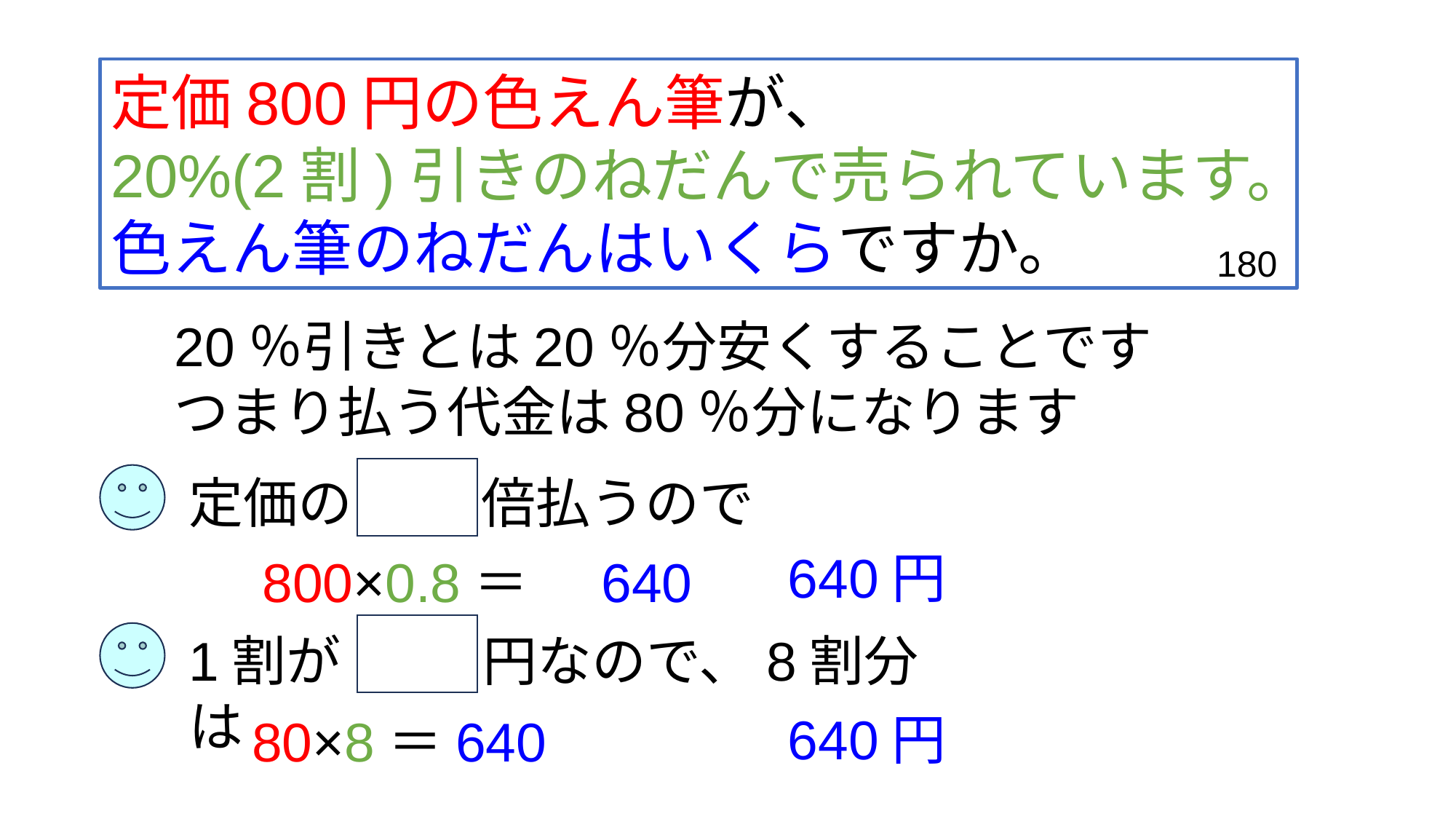

定価800円の色えん筆が、
20%(2割)引きのねだんで売られています。
色えん筆のねだんはいくらですか。
180
20％引きとは20％分安くすることです
つまり払う代金は80％分になります

定価の 0.8 倍払うので

640円
800×0.8＝
640

1割が  80  円なので、8割分は

640円
80×8＝640